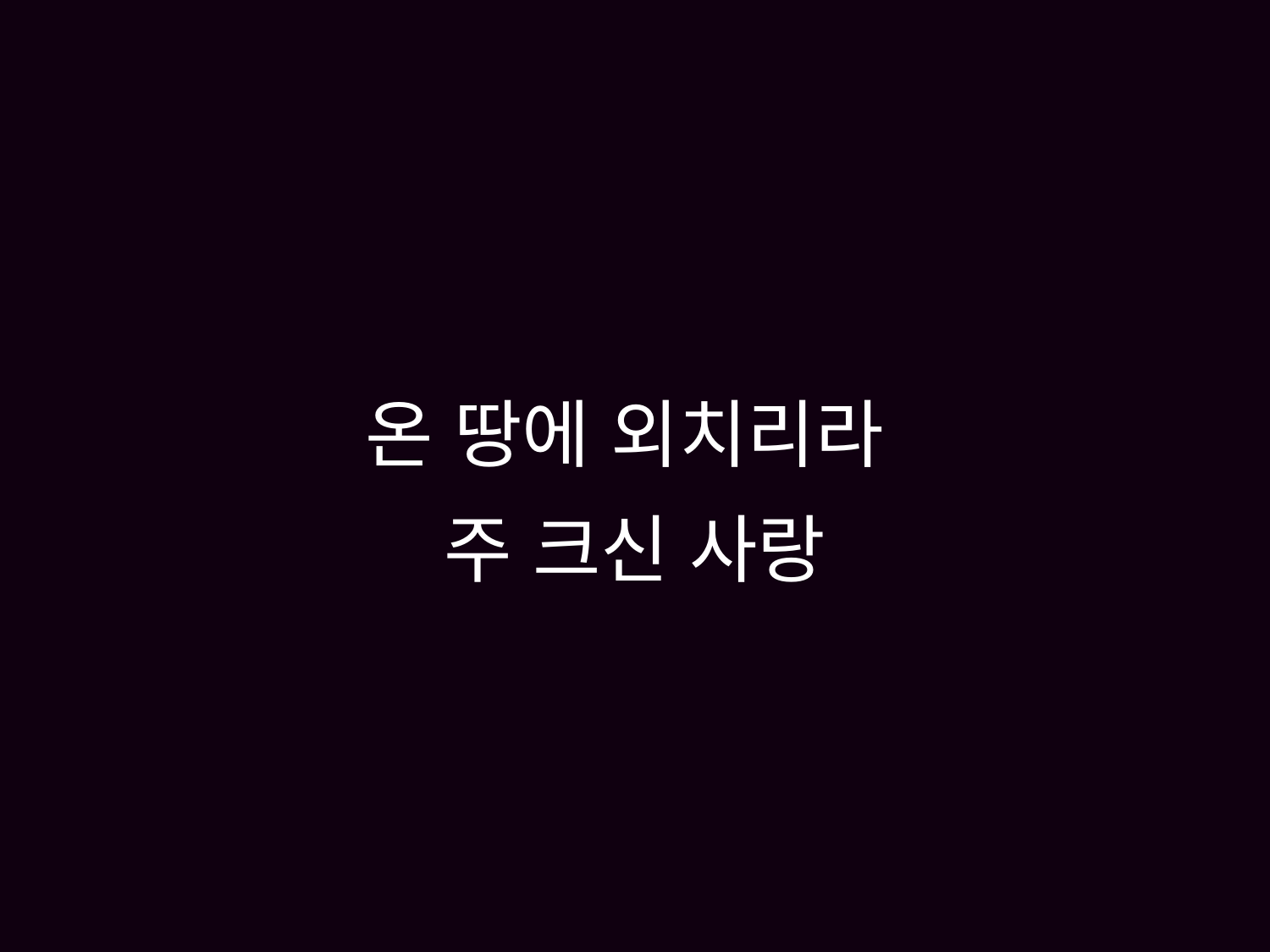

# 온 땅에 외치리라 주 크신 사랑